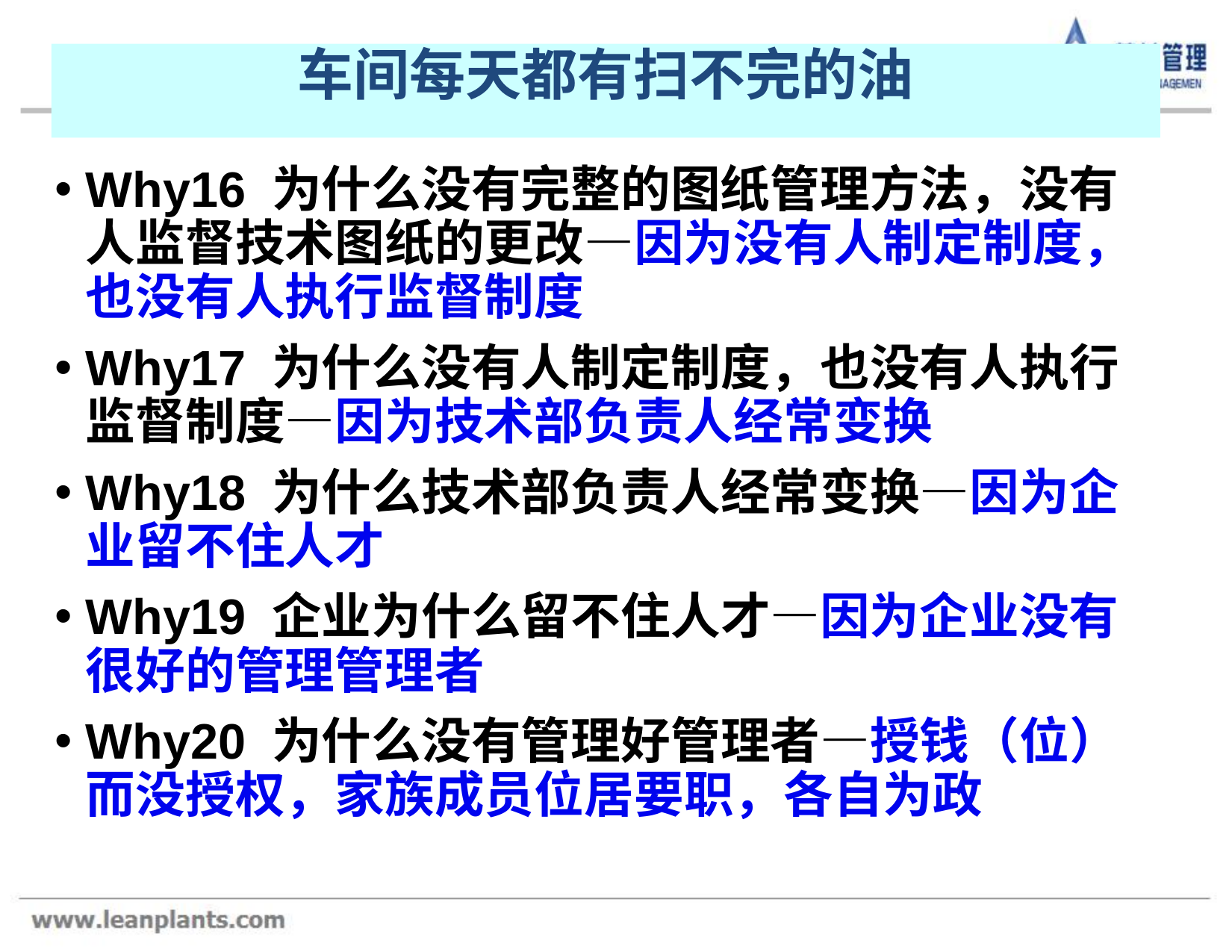

车间每天都有扫不完的油
Why16 为什么没有完整的图纸管理方法，没有人监督技术图纸的更改—因为没有人制定制度，也没有人执行监督制度
Why17 为什么没有人制定制度，也没有人执行监督制度—因为技术部负责人经常变换
Why18 为什么技术部负责人经常变换—因为企业留不住人才
Why19 企业为什么留不住人才—因为企业没有很好的管理管理者
Why20 为什么没有管理好管理者—授钱（位）而没授权，家族成员位居要职，各自为政